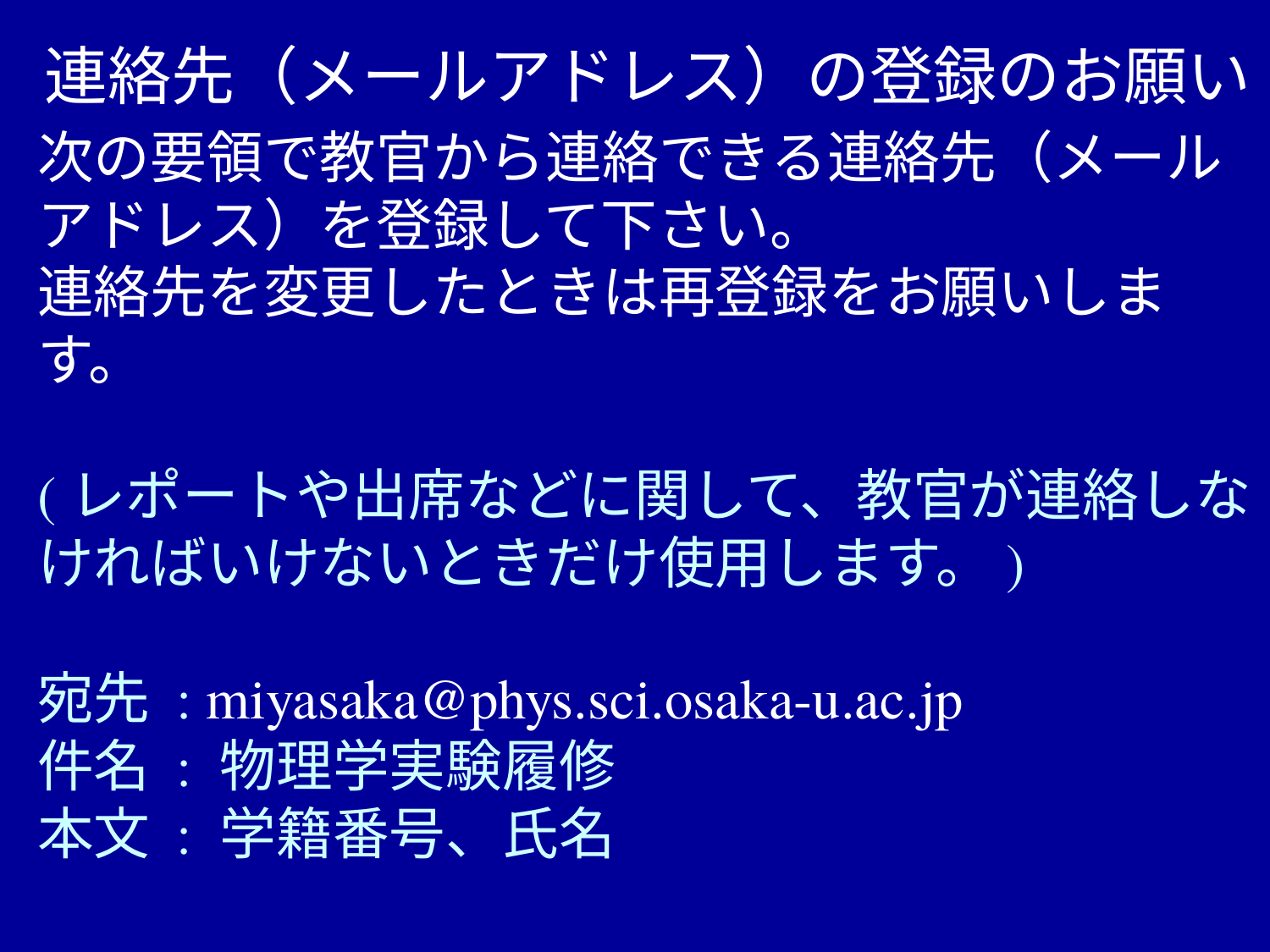

# 連絡先（メールアドレス）の登録のお願い
次の要領で教官から連絡できる連絡先（メールアドレス）を登録して下さい。
連絡先を変更したときは再登録をお願いします。
(レポートや出席などに関して、教官が連絡しなければいけないときだけ使用します。)
宛先 : miyasaka@phys.sci.osaka-u.ac.jp
件名 : 物理学実験履修
本文 : 学籍番号、氏名